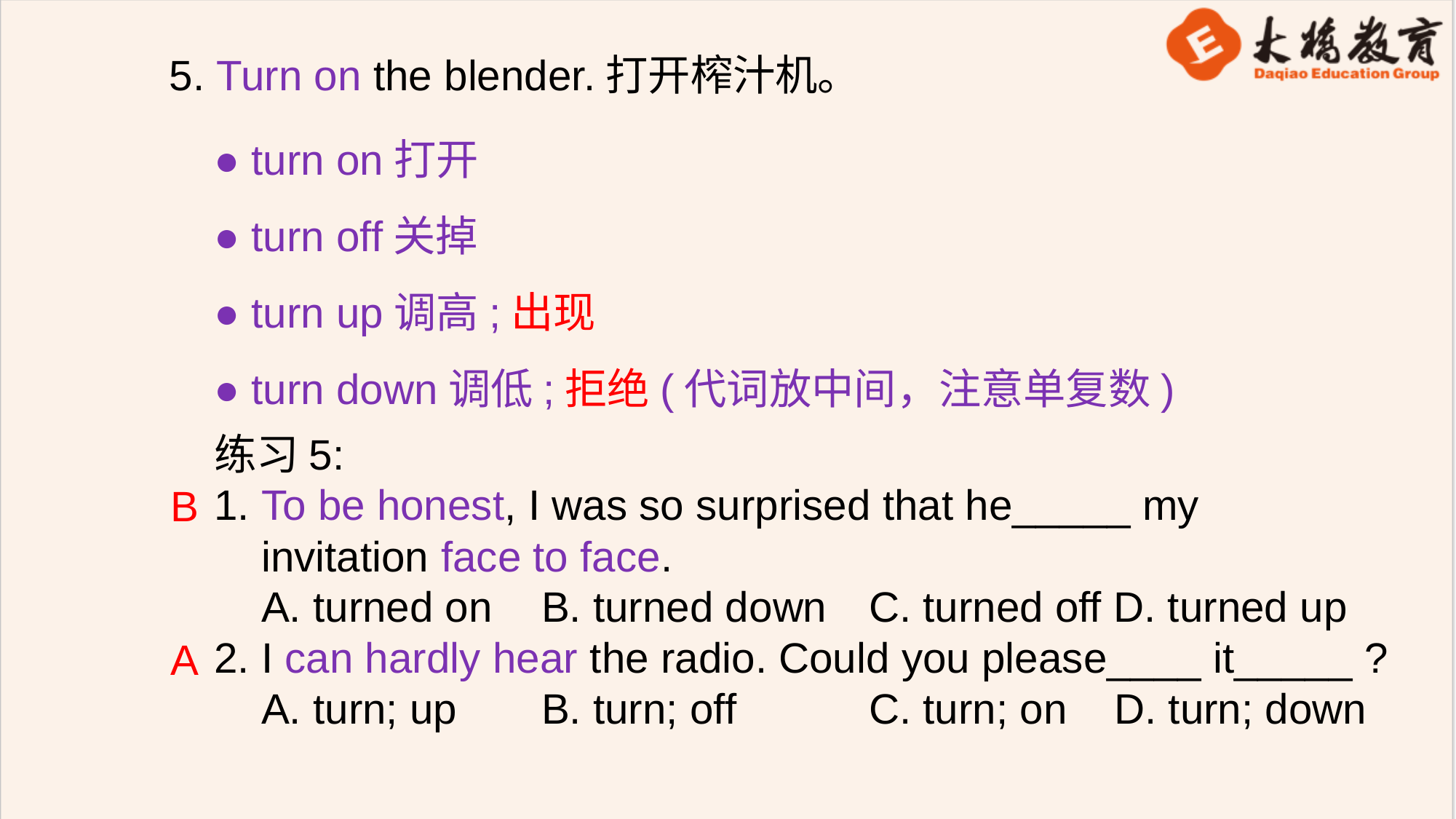

5. Turn on the blender.打开榨汁机。
● turn on打开
● turn off关掉
● turn up调高;出现
● turn down调低;拒绝(代词放中间，注意单复数)
练习5:
1. To be honest, I was so surprised that he_____ my
    invitation face to face.
    A. turned on	B. turned down	C. turned off D. turned up
2. I can hardly hear the radio. Could you please____ it_____ ?
    A. turn; up   	B. turn; off  	C. turn; on    D. turn; down
B
A